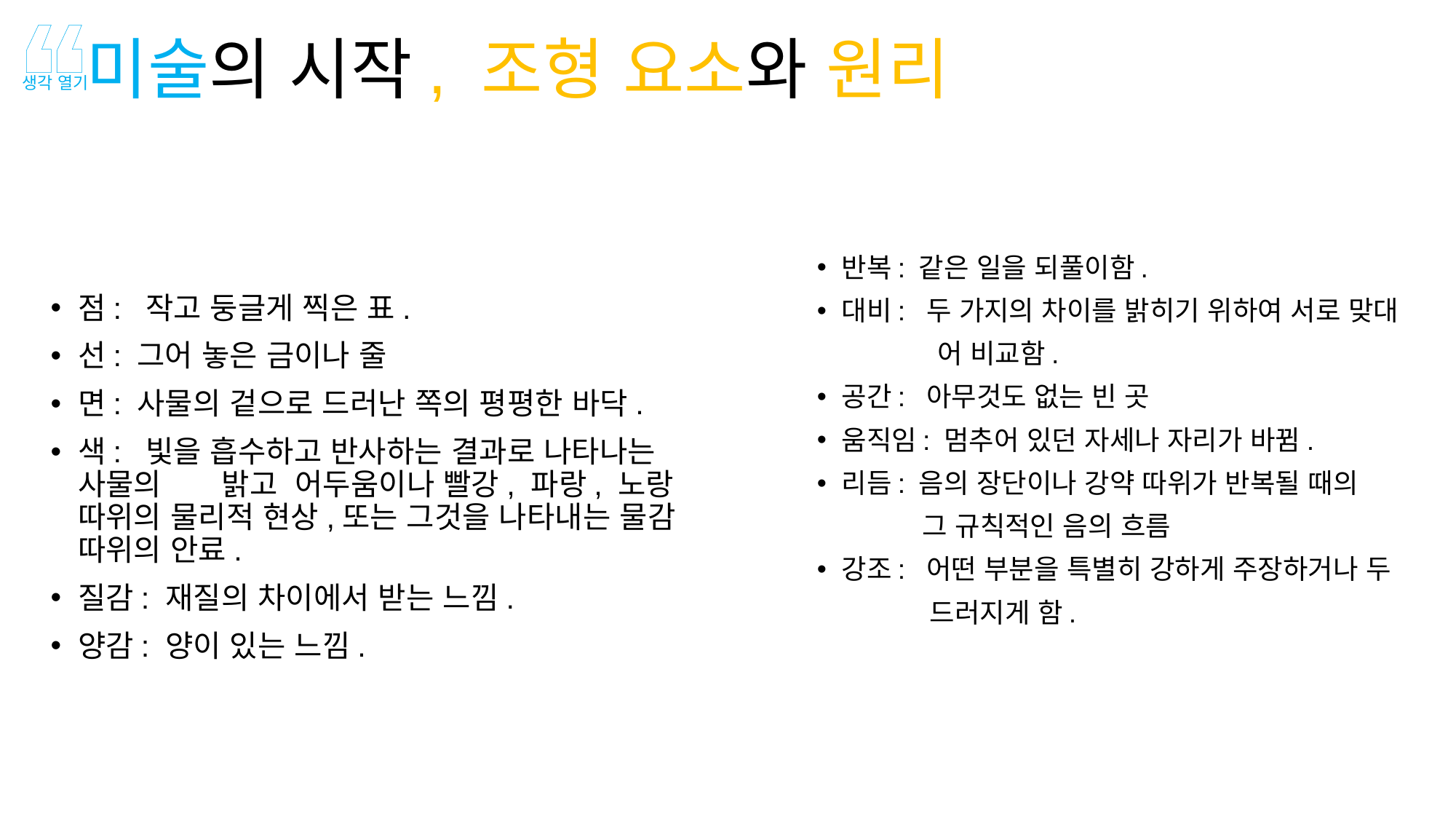

“
미술의 시작, 조형 요소와 원리
생각 열기
반복: 같은 일을 되풀이함.
대비:  두 가지의 차이를 밝히기 위하여 서로 맞대
               어 비교함.
공간:  아무것도 없는 빈 곳
움직임: 멈추어 있던 자세나 자리가 바뀜.
리듬: 음의 장단이나 강약 따위가 반복될 때의
             그 규칙적인 음의 흐름
강조:  어떤 부분을 특별히 강하게 주장하거나 두
              드러지게 함.
점:  작고 둥글게 찍은 표.
선: 그어 놓은 금이나 줄
면: 사물의 겉으로 드러난 쪽의 평평한 바닥.
색:  빛을 흡수하고 반사하는 결과로 나타나는 사물의       밝고  어두움이나 빨강, 파랑, 노랑 따위의 물리적 현상,또는 그것을 나타내는 물감 따위의 안료.
질감: 재질의 차이에서 받는 느낌.
양감: 양이 있는 느낌.